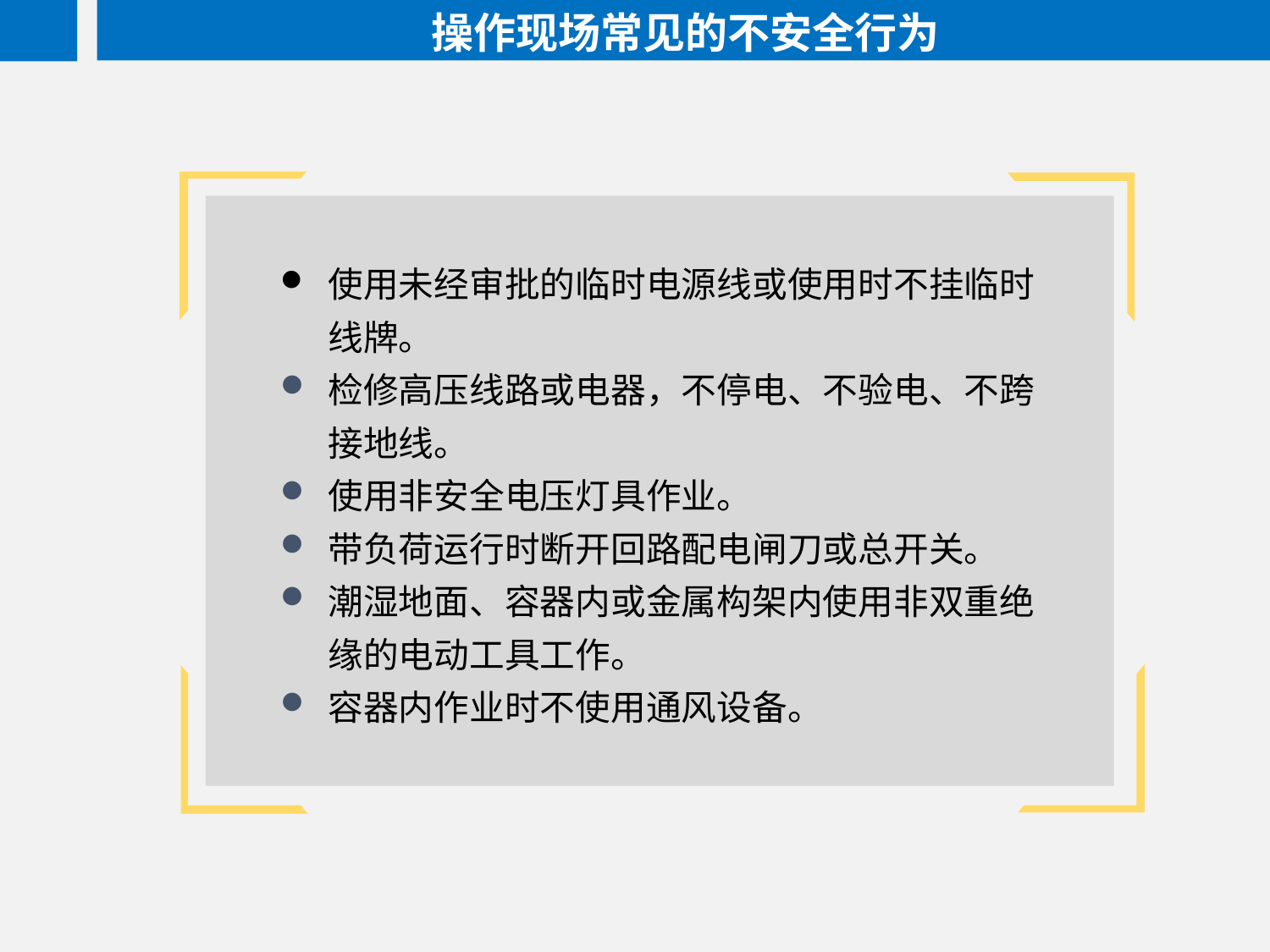

操作现场常见的不安全行为

使用未经审批的临时电源线或使用时不挂临时线牌。
检修高压线路或电器，不停电、不验电、不跨接地线。
使用非安全电压灯具作业。
带负荷运行时断开回路配电闸刀或总开关。
潮湿地面、容器内或金属构架内使用非双重绝缘的电动工具工作。
容器内作业时不使用通风设备。